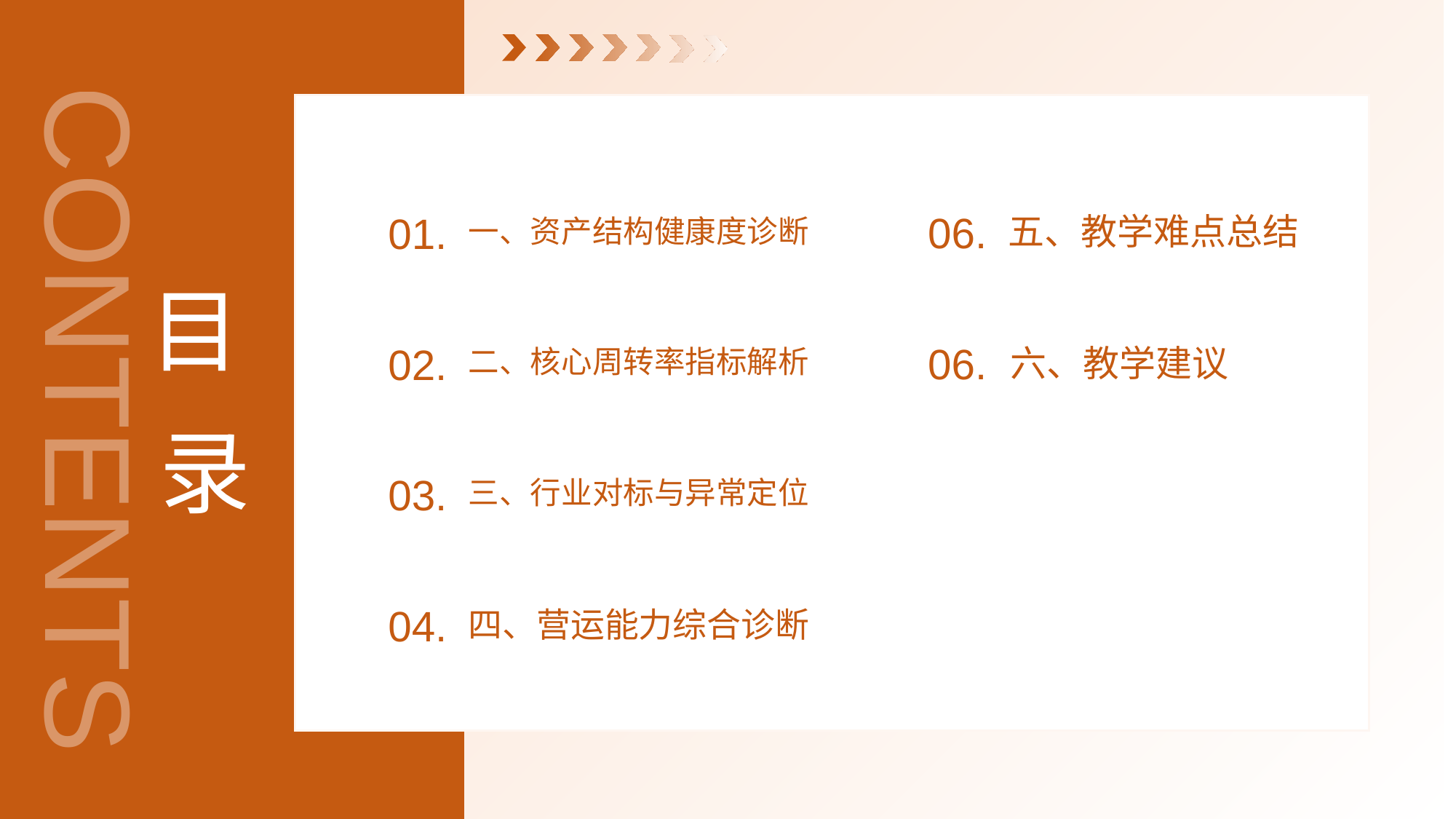

五、教学难点总结
一、资产结构健康度诊断
06.
01.
目
录
二、核心周转率指标解析
06.
02.
CONTENTS
六、教学建议

三、行业对标与异常定位
03.
四、营运能力综合诊断
04.